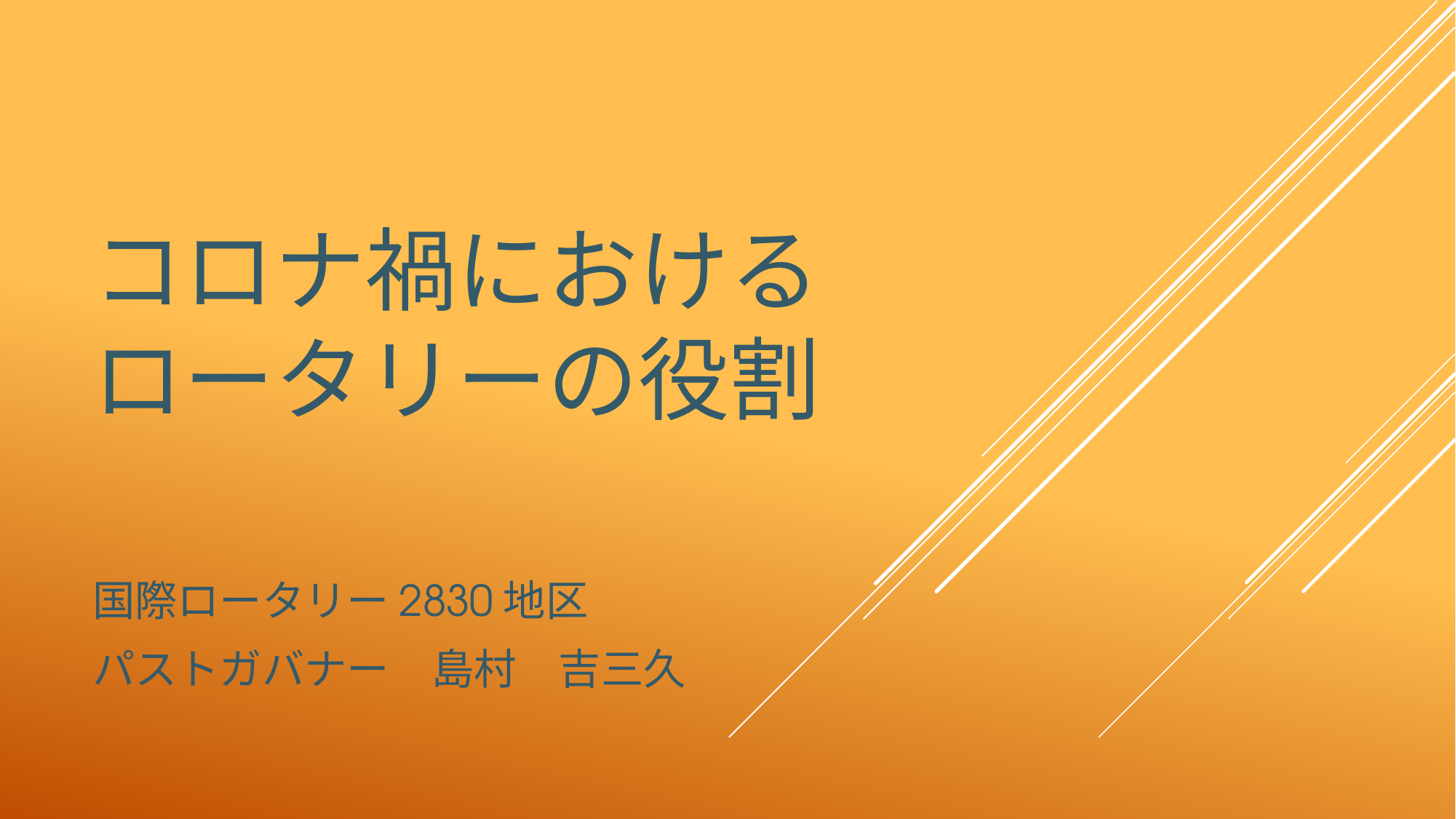

# コロナ禍における ロータリーの役割
国際ロータリー2830地区
パストガバナー　島村　吉三久